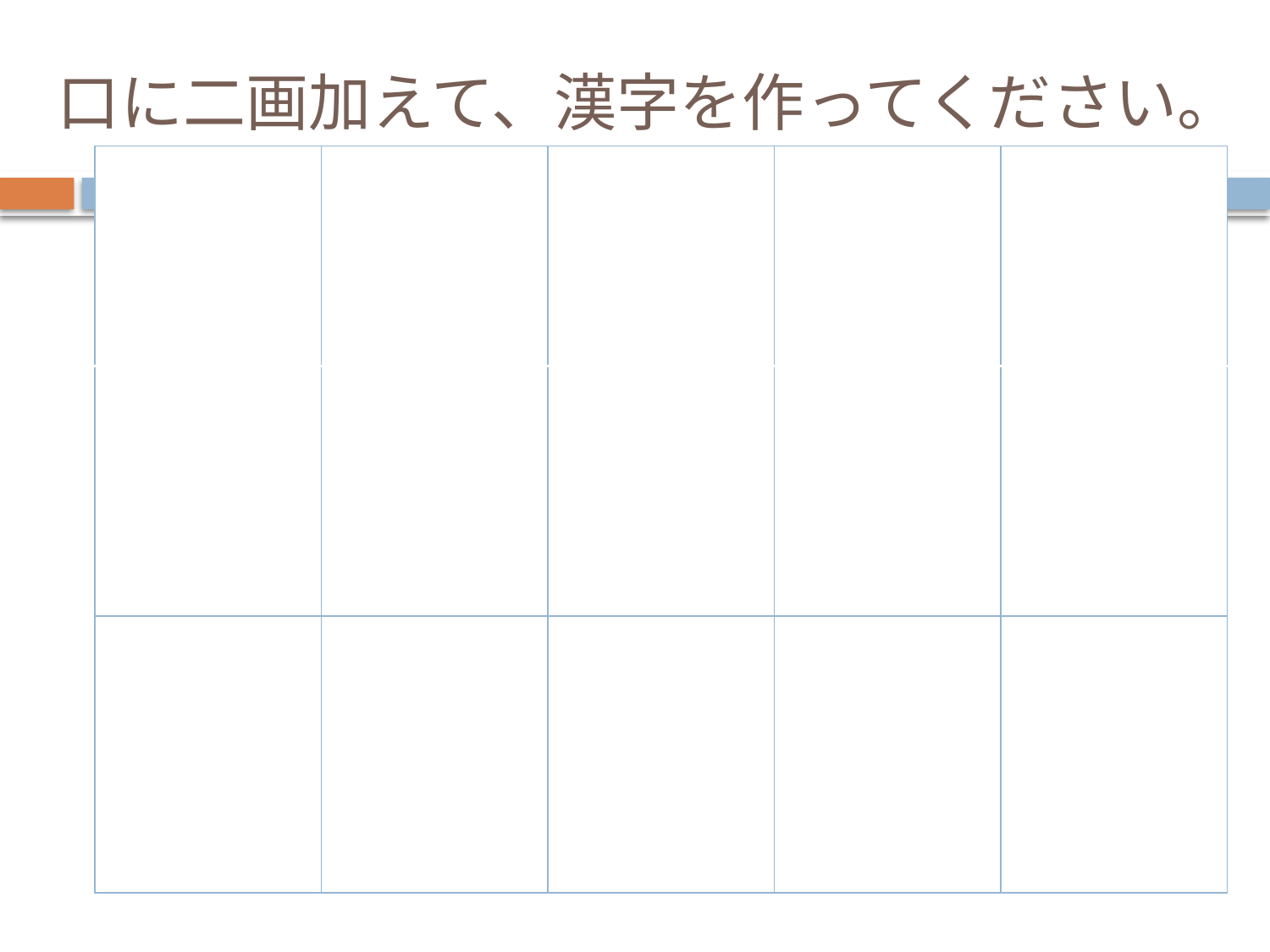

# 口に二画加えて、漢字を作ってください。
| 右 | 田 | 旧 | 古 | 旦 |
| --- | --- | --- | --- | --- |
| 只 | 兄 | 目 | 由 | 甲 |
| 石 | 四 | 申 | 囚 | 叶 |